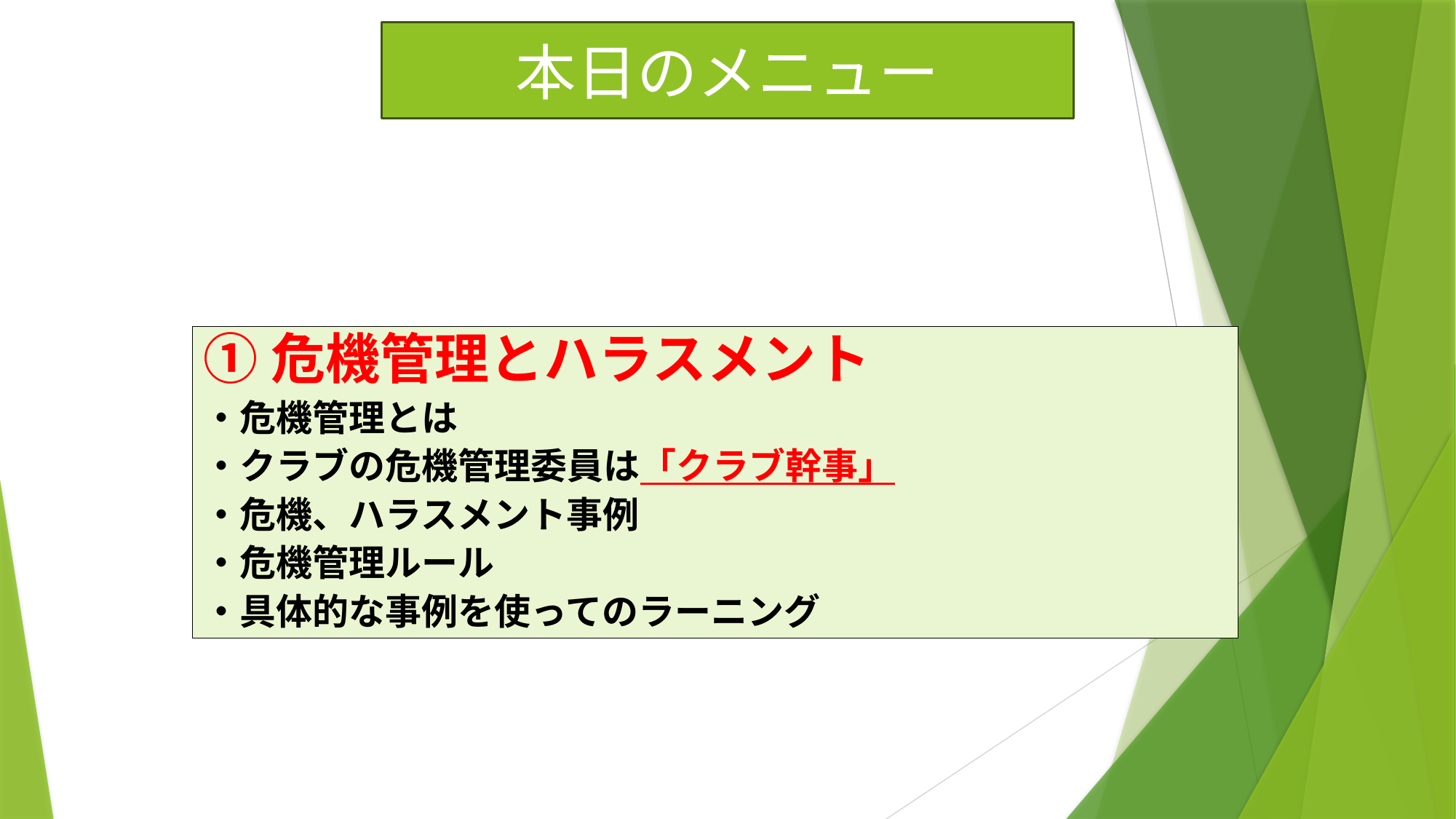

本日のメニュー
①危機管理とハラスメント
・危機管理とは
・クラブの危機管理委員は「クラブ幹事」
・危機、ハラスメント事例
・危機管理ルール
・具体的な事例を使ってのラーニング